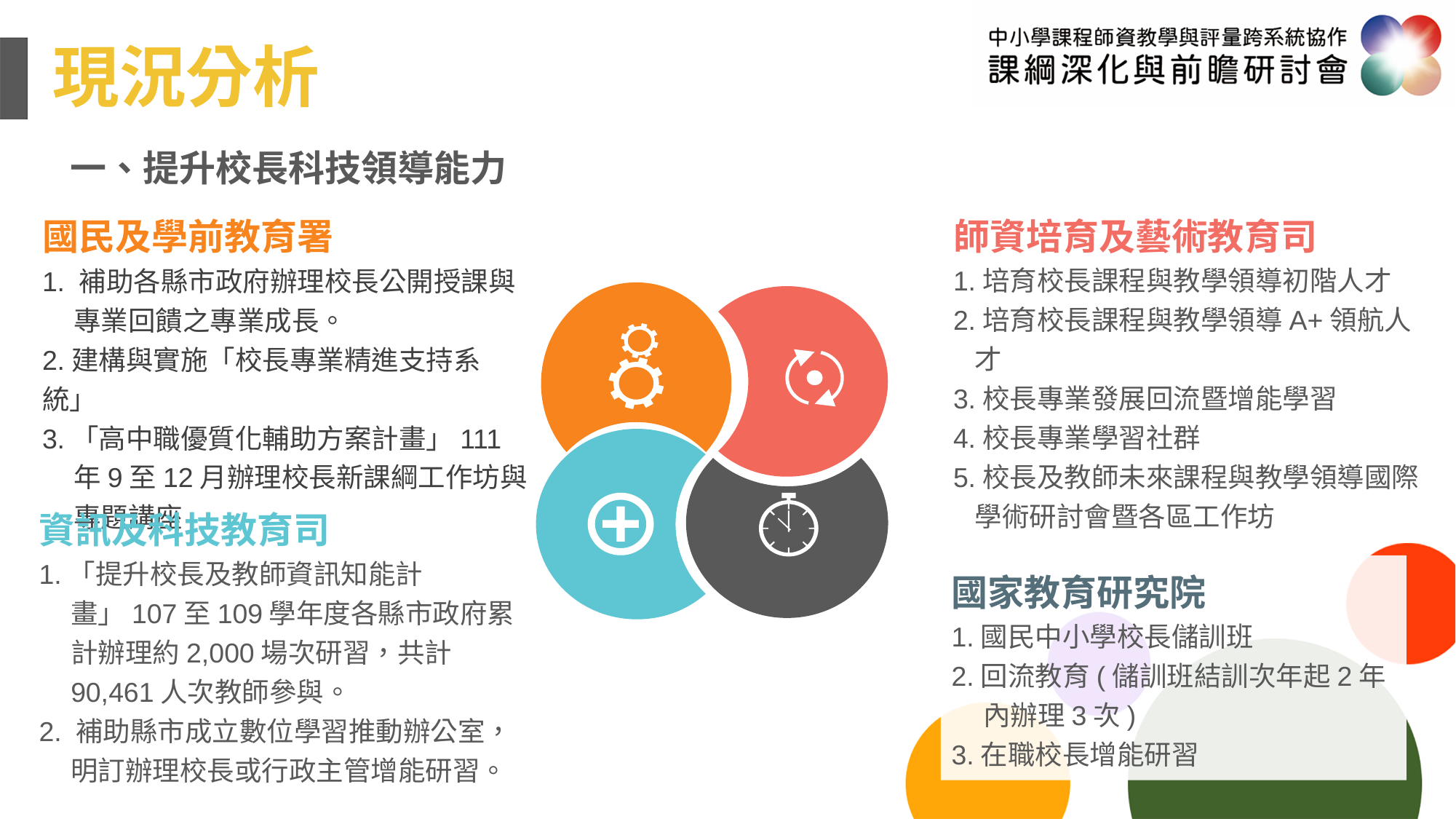

現況分析
一、提升校長科技領導能力
師資培育及藝術教育司
1.培育校長課程與教學領導初階人才
2.培育校長課程與教學領導A+領航人才
3.校長專業發展回流暨增能學習
4.校長專業學習社群
5.校長及教師未來課程與教學領導國際學術研討會暨各區工作坊

國民及學前教育署
1. 補助各縣市政府辦理校長公開授課與專業回饋之專業成長。
2.建構與實施「校長專業精進支持系統」
3.「高中職優質化輔助方案計畫」111年9至12月辦理校長新課綱工作坊與專題講座

資訊及科技教育司
1.「提升校長及教師資訊知能計畫」107至109學年度各縣市政府累計辦理約2,000場次研習，共計90,461人次教師參與。
2. 補助縣市成立數位學習推動辦公室，明訂辦理校長或行政主管增能研習。
國家教育研究院
1.國民中小學校長儲訓班
2.回流教育(儲訓班結訓次年起2年內辦理3次)
3.在職校長增能研習